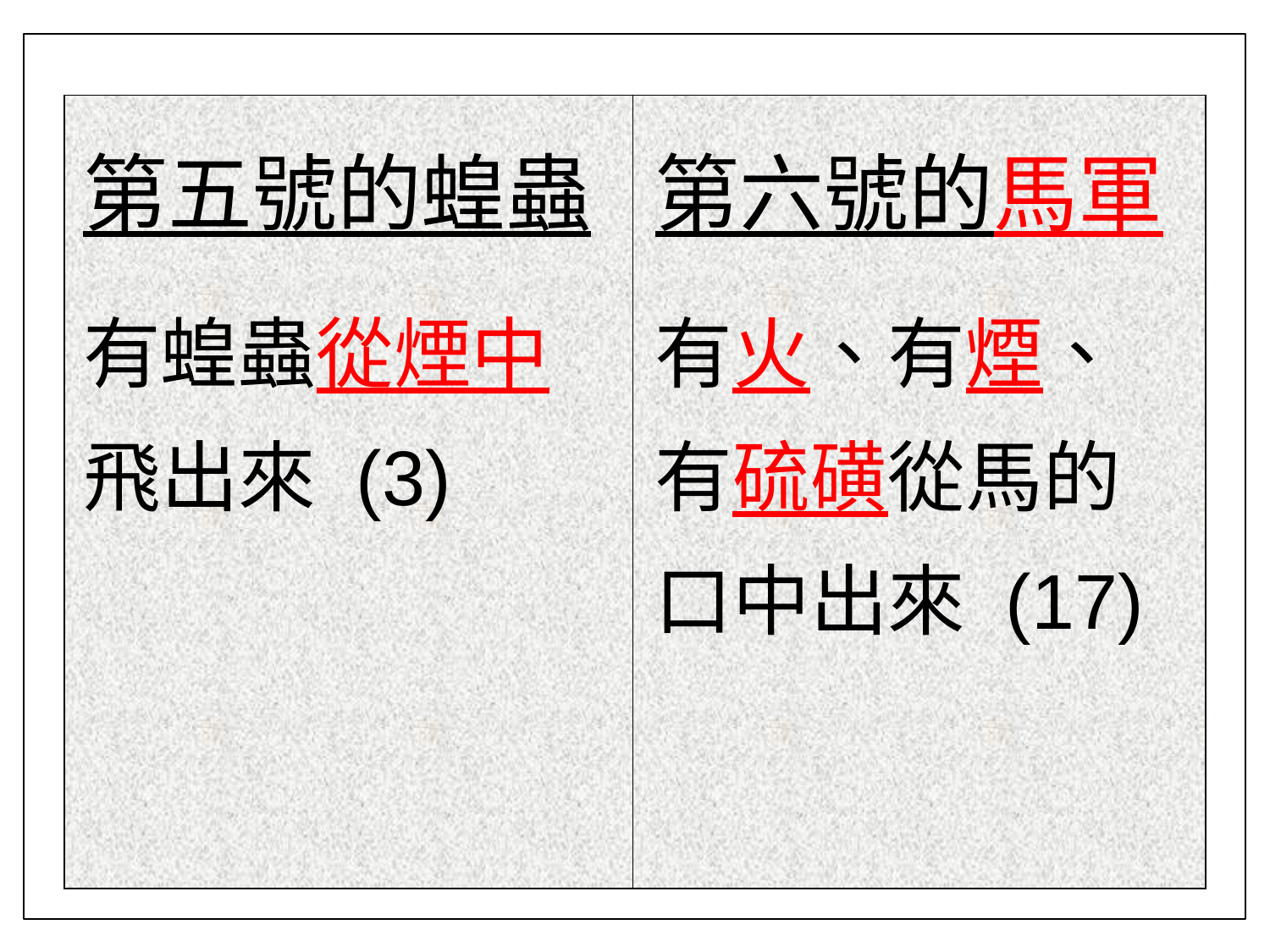

| 第五號的蝗蟲 有蝗蟲從煙中飛出來 (3) | 第六號的馬軍 有火、有煙、有硫磺從馬的口中出來 (17) |
| --- | --- |